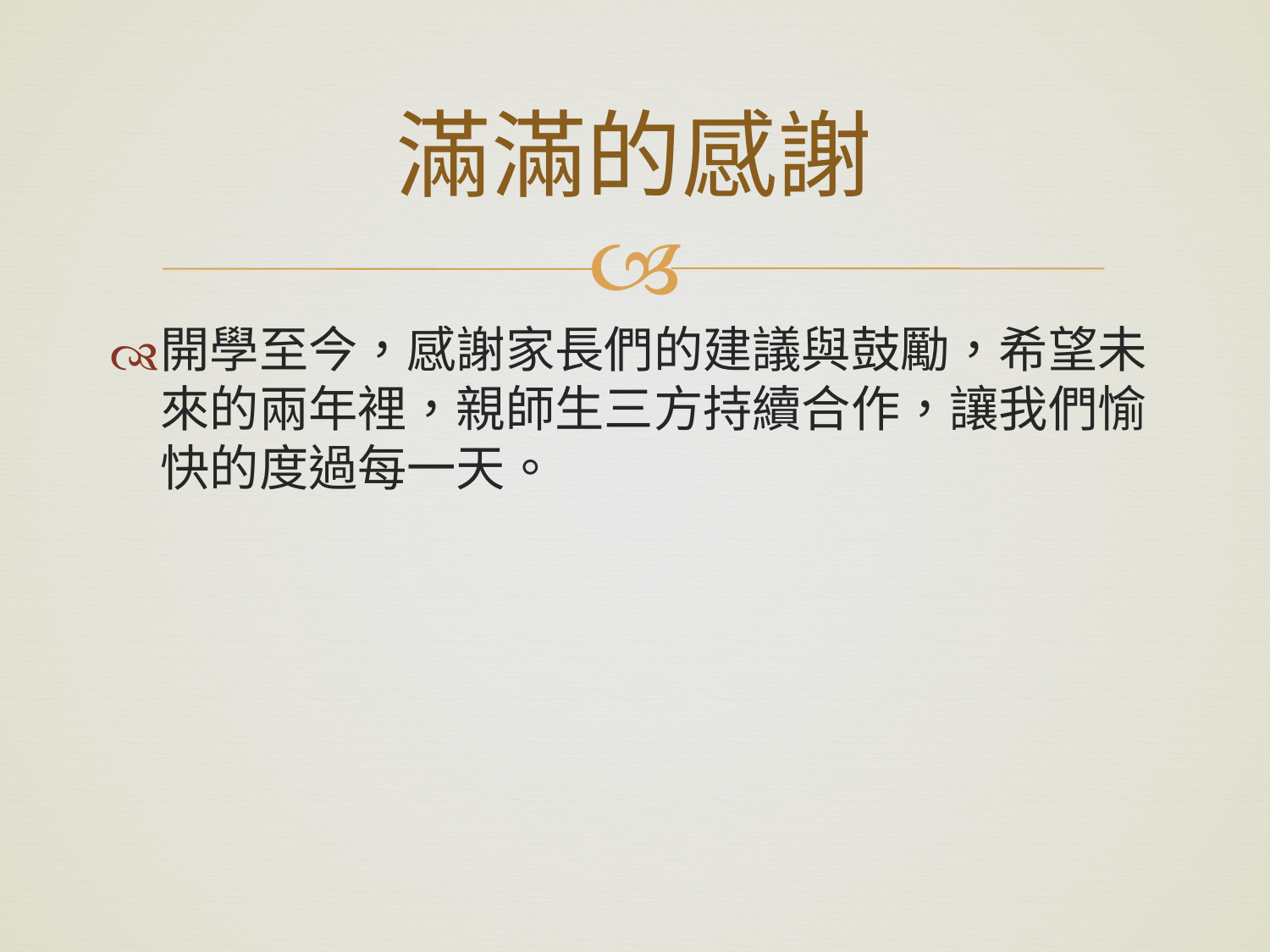

# 滿滿的感謝
開學至今，感謝家長們的建議與鼓勵，希望未來的兩年裡，親師生三方持續合作，讓我們愉快的度過每一天。